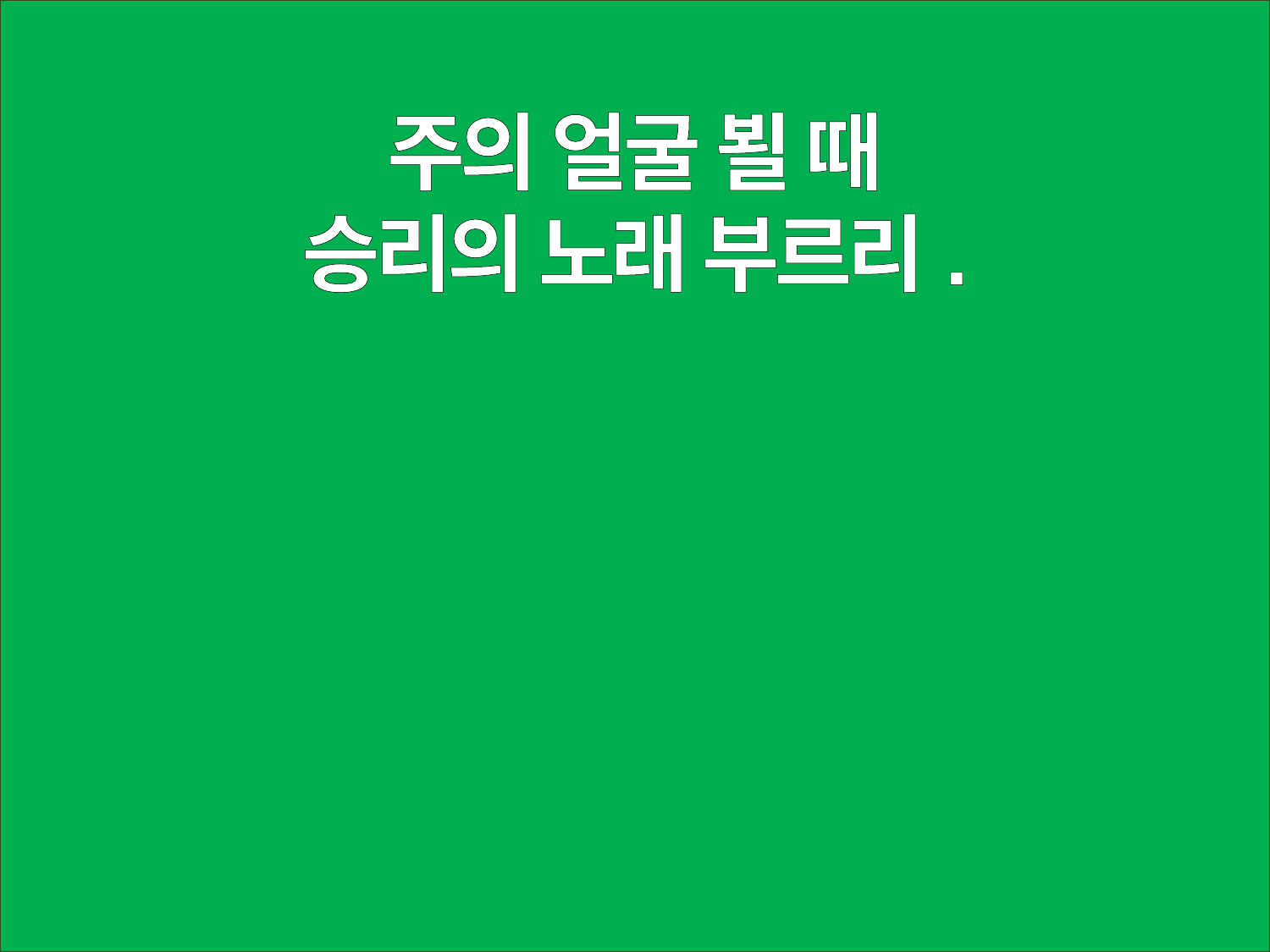

주의 얼굴 뵐 때
승리의 노래 부르리.